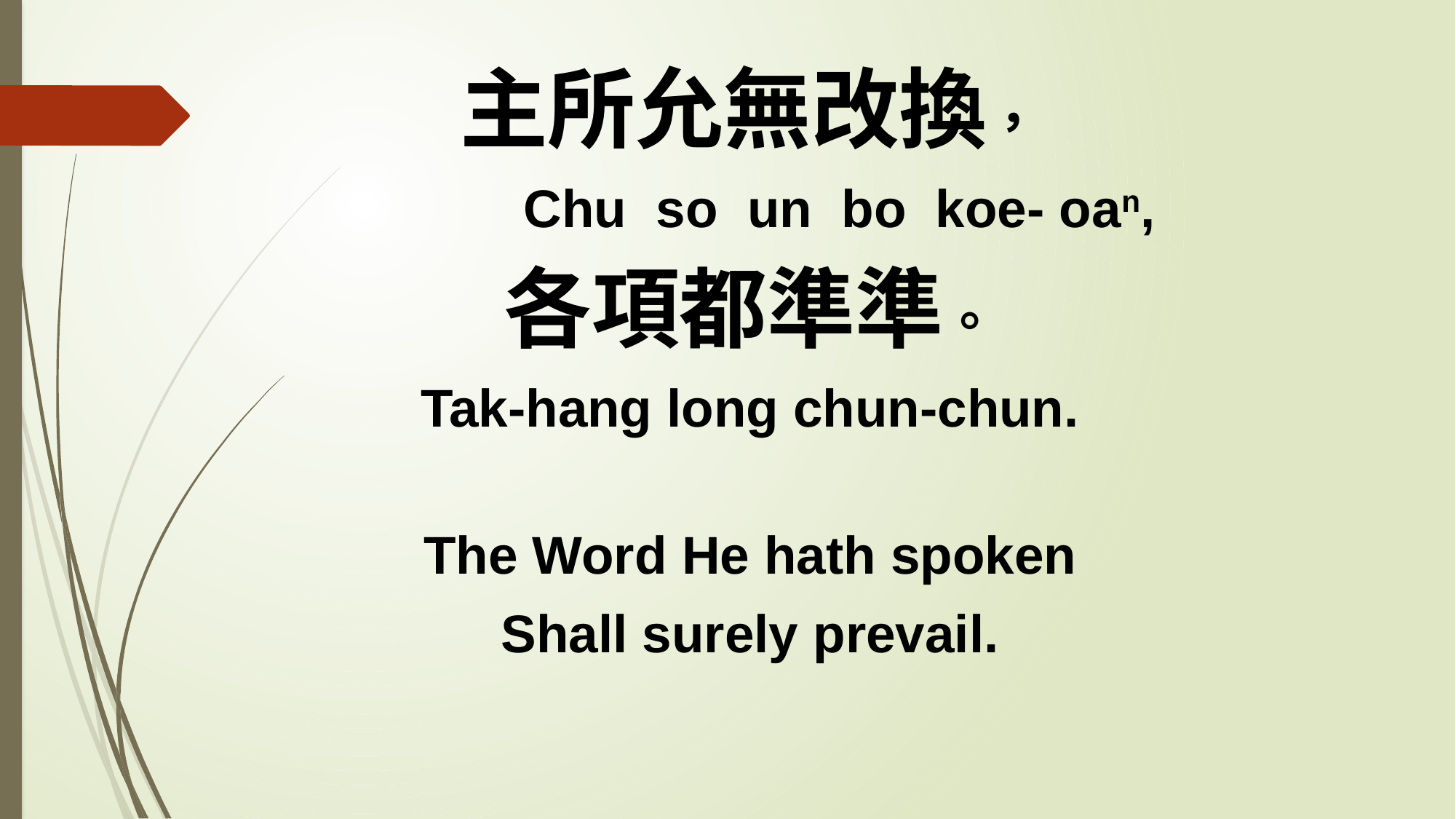

主所允無改換，
                    Chu  so  un  bo  koe- oan,
各項都準準。
Tak-hang long chun-chun.

The Word He hath spoken
Shall surely prevail.